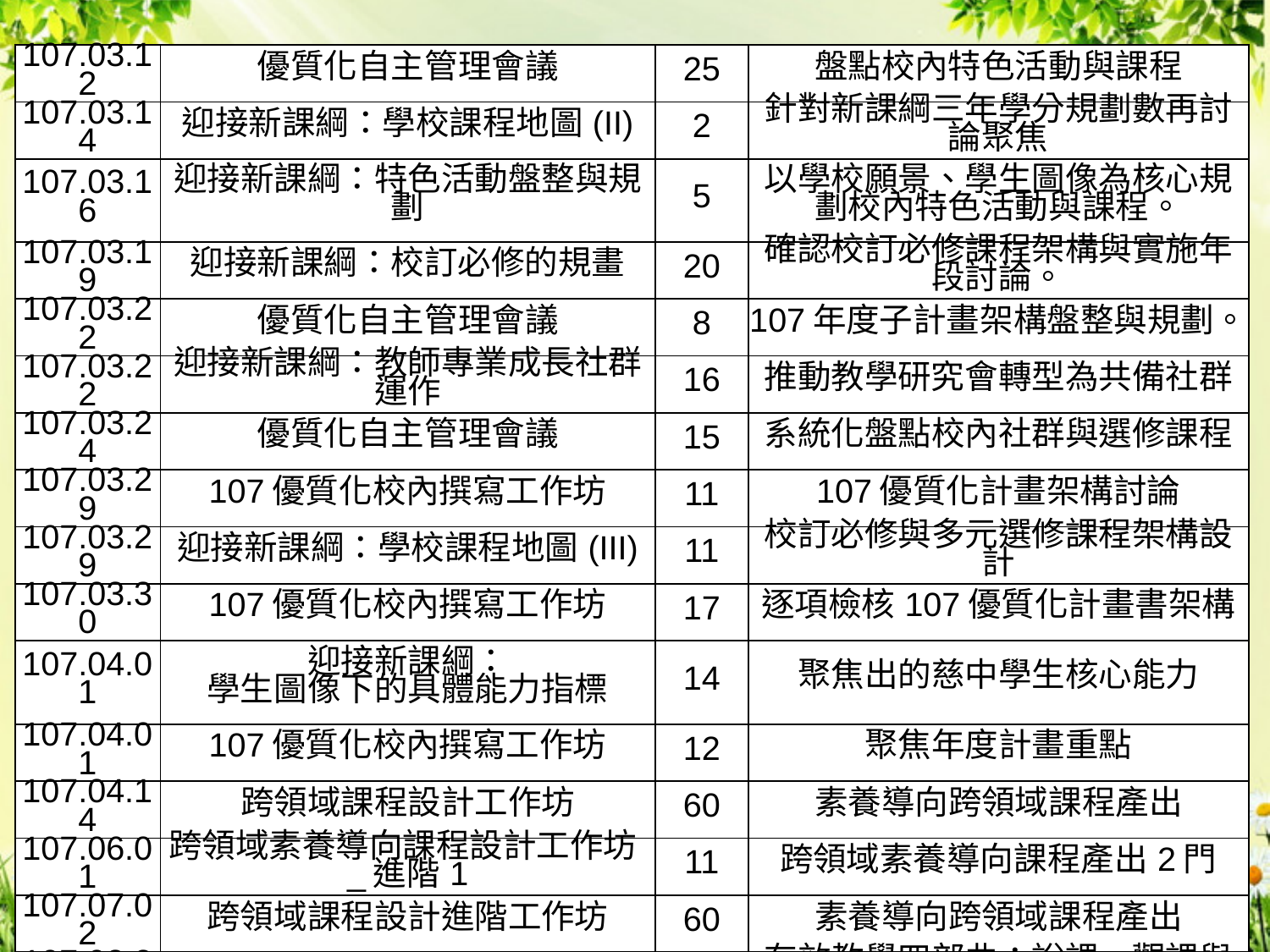

| 107.03.12 | 優質化自主管理會議 | 25 | 盤點校內特色活動與課程 |
| --- | --- | --- | --- |
| 107.03.14 | 迎接新課綱：學校課程地圖(II) | 2 | 針對新課綱三年學分規劃數再討論聚焦 |
| 107.03.16 | 迎接新課綱：特色活動盤整與規劃 | 5 | 以學校願景、學生圖像為核心規劃校內特色活動與課程。 |
| 107.03.19 | 迎接新課綱：校訂必修的規畫 | 20 | 確認校訂必修課程架構與實施年段討論。 |
| 107.03.22 | 優質化自主管理會議 | 8 | 107年度子計畫架構盤整與規劃。 |
| 107.03.22 | 迎接新課綱：教師專業成長社群運作 | 16 | 推動教學研究會轉型為共備社群 |
| 107.03.24 | 優質化自主管理會議 | 15 | 系統化盤點校內社群與選修課程 |
| 107.03.29 | 107優質化校內撰寫工作坊 | 11 | 107優質化計畫架構討論 |
| 107.03.29 | 迎接新課綱：學校課程地圖(III) | 11 | 校訂必修與多元選修課程架構設計 |
| 107.03.30 | 107優質化校內撰寫工作坊 | 17 | 逐項檢核107優質化計畫書架構 |
| 107.04.01 | 迎接新課綱： 學生圖像下的具體能力指標 | 14 | 聚焦出的慈中學生核心能力 |
| 107.04.01 | 107優質化校內撰寫工作坊 | 12 | 聚焦年度計畫重點 |
| 107.04.14 | 跨領域課程設計工作坊 | 60 | 素養導向跨領域課程產出 |
| 107.06.01 | 跨領域素養導向課程設計工作坊\_進階1 | 11 | 跨領域素養導向課程產出2門 |
| 107.07.02 | 跨領域課程設計進階工作坊 | 60 | 素養導向跨領域課程產出 |
| 107.08.23 | 素養導向教學工作坊 | 210 | 有效教學四部曲：說課、觀課與議課 |
| 107.08.28 | 跨領域素養導向課程 | 90 | 多元選修課程分享與發想 |
102